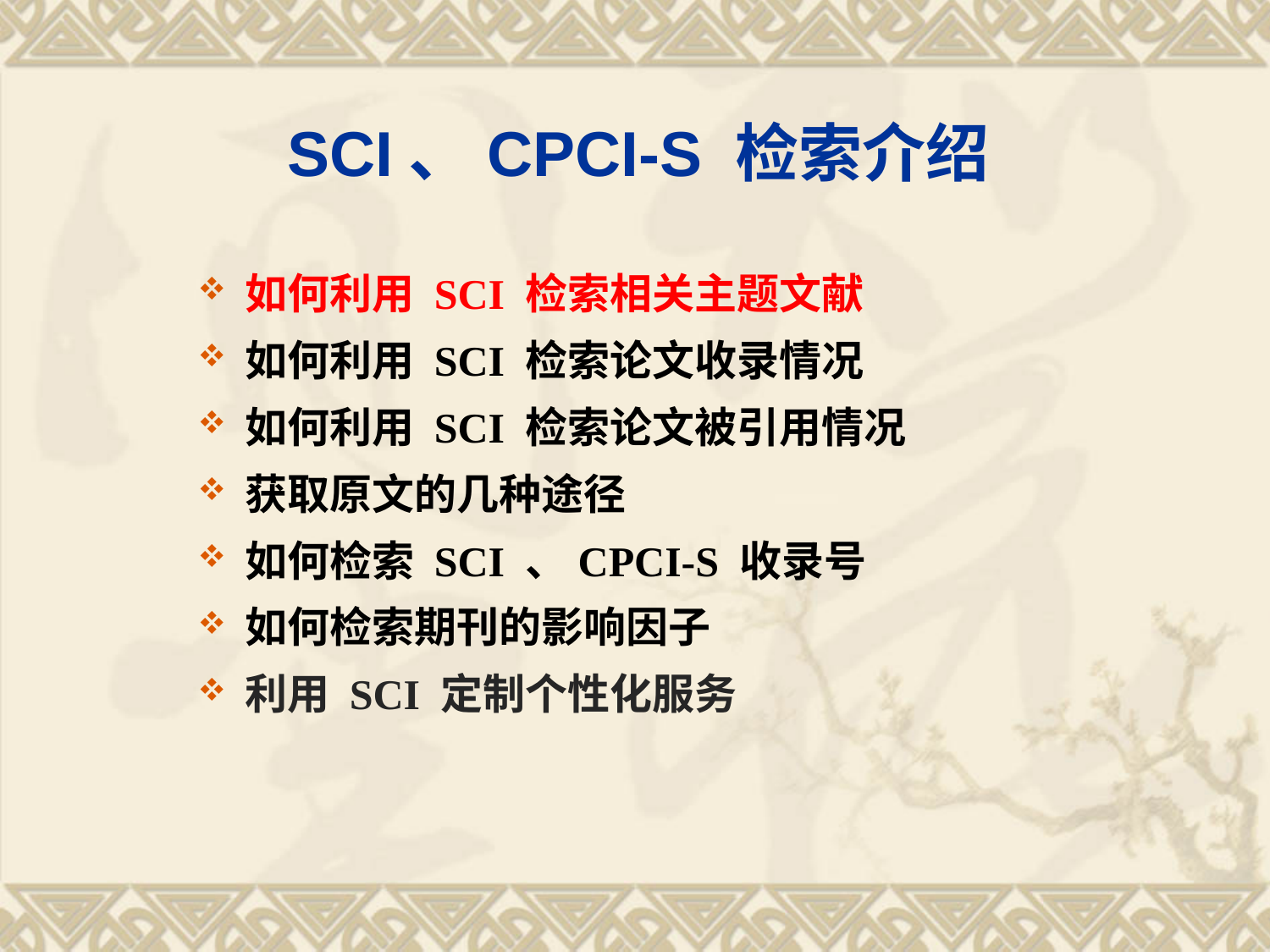

# SCI、CPCI-S 检索介绍
如何利用 SCI 检索相关主题文献
如何利用 SCI 检索论文收录情况
如何利用 SCI 检索论文被引用情况
获取原文的几种途径
如何检索 SCI 、CPCI-S 收录号
如何检索期刊的影响因子
利用 SCI 定制个性化服务